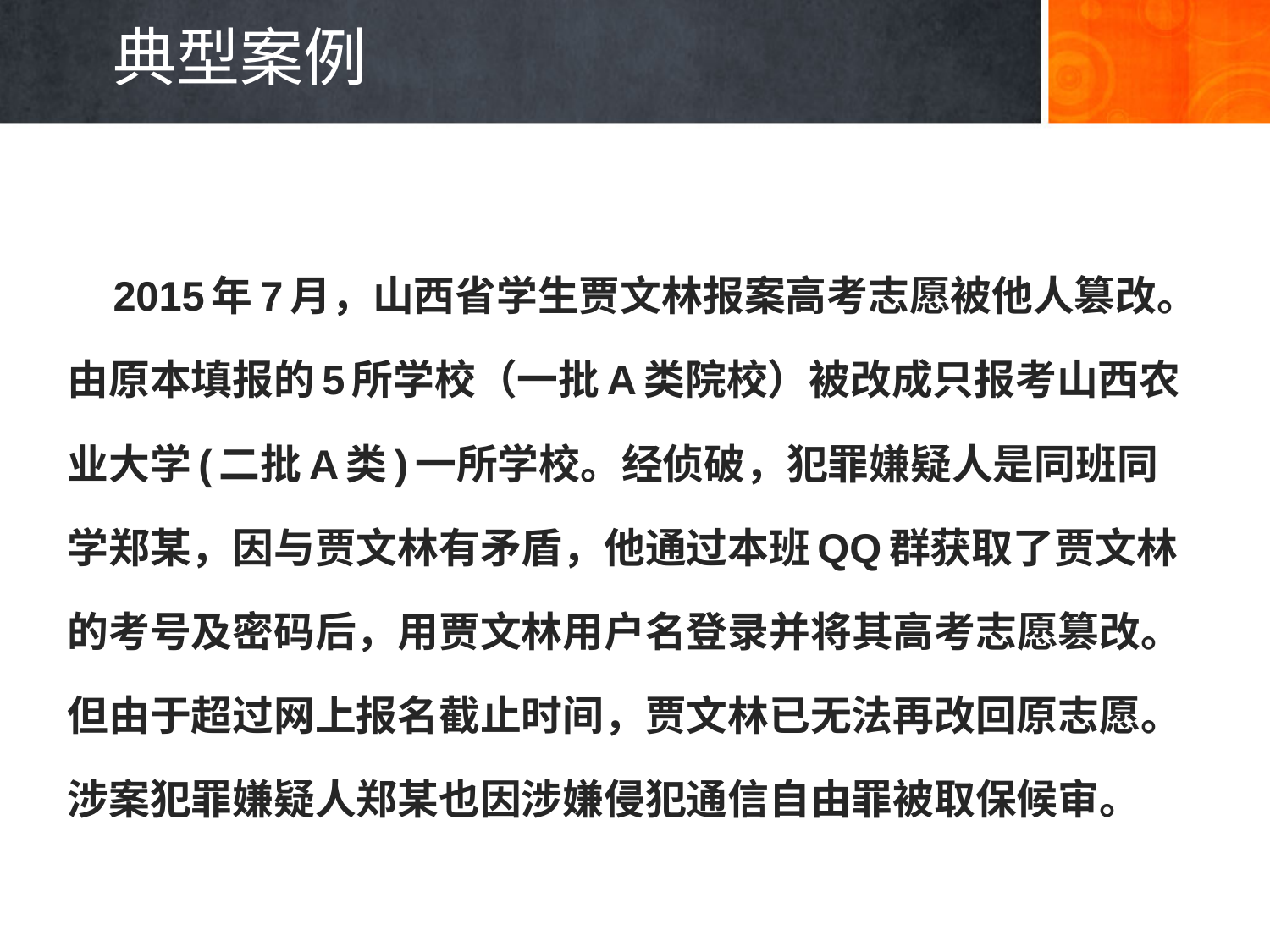

# 典型案例

    2015年7月，山西省学生贾文林报案高考志愿被他人篡改。由原本填报的5所学校（一批A类院校）被改成只报考山西农业大学(二批A类)一所学校。经侦破，犯罪嫌疑人是同班同学郑某，因与贾文林有矛盾，他通过本班QQ群获取了贾文林的考号及密码后，用贾文林用户名登录并将其高考志愿篡改。但由于超过网上报名截止时间，贾文林已无法再改回原志愿。涉案犯罪嫌疑人郑某也因涉嫌侵犯通信自由罪被取保候审。